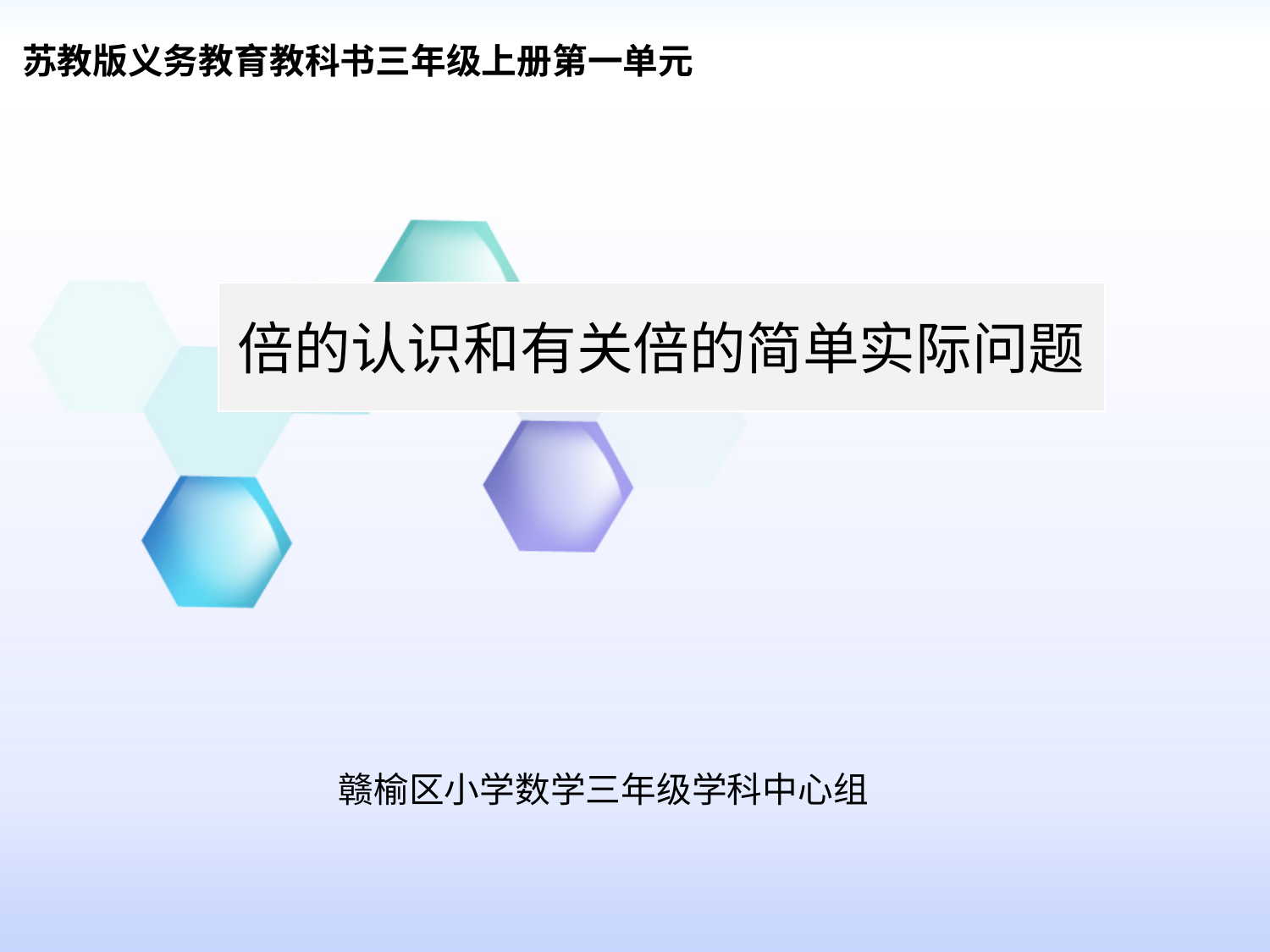

苏教版义务教育教科书三年级上册第一单元
# 倍的认识和有关倍的简单实际问题
赣榆区小学数学三年级学科中心组